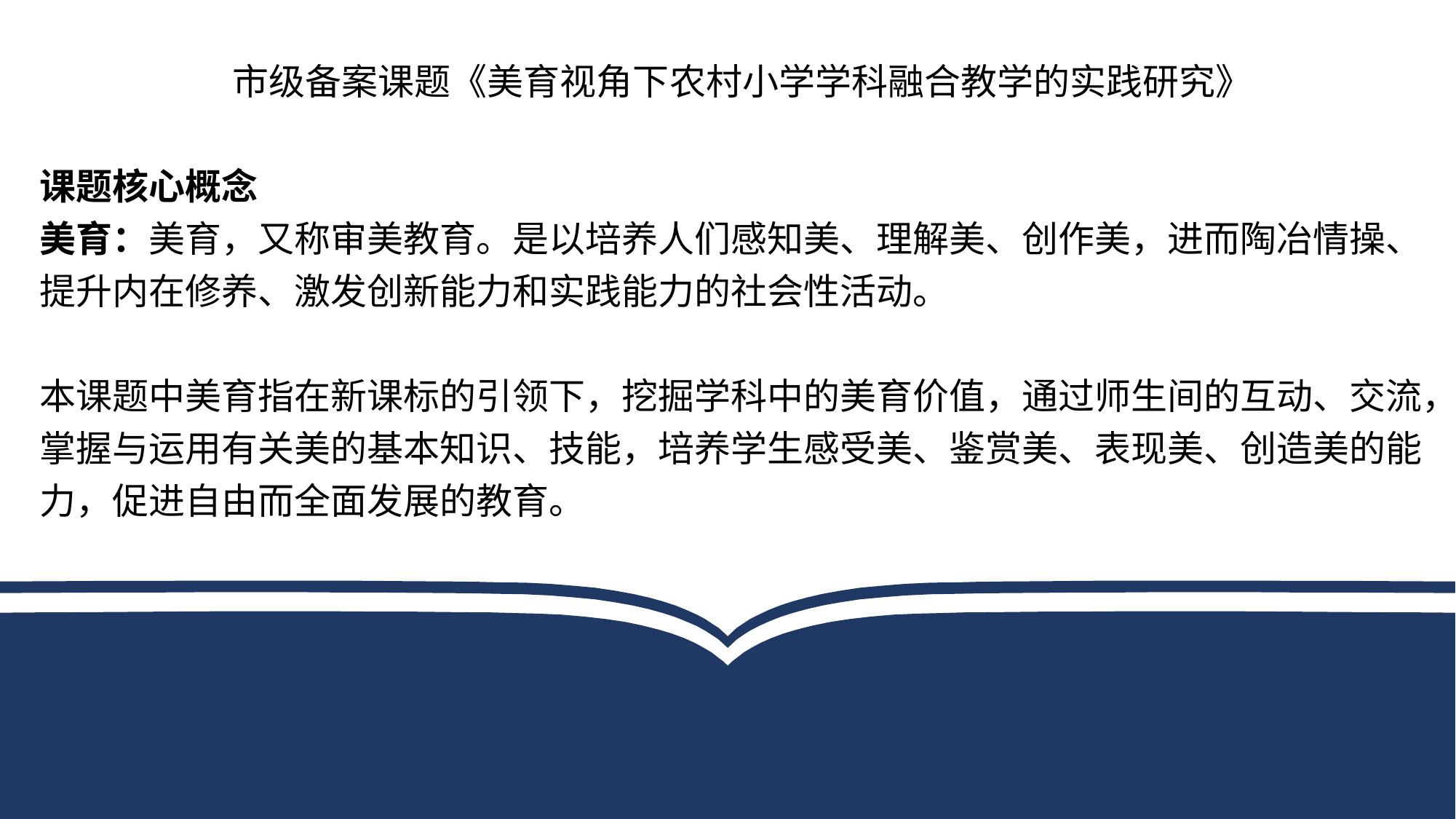

市级备案课题《美育视角下农村小学学科融合教学的实践研究》

课题核心概念
美育：美育，又称审美教育。是以培养人们感知美、理解美、创作美，进而陶冶情操、提升内在修养、激发创新能力和实践能力的社会性活动。

本课题中美育指在新课标的引领下，挖掘学科中的美育价值，通过师生间的互动、交流，掌握与运用有关美的基本知识、技能，培养学生感受美、鉴赏美、表现美、创造美的能力，促进自由而全面发展的教育。